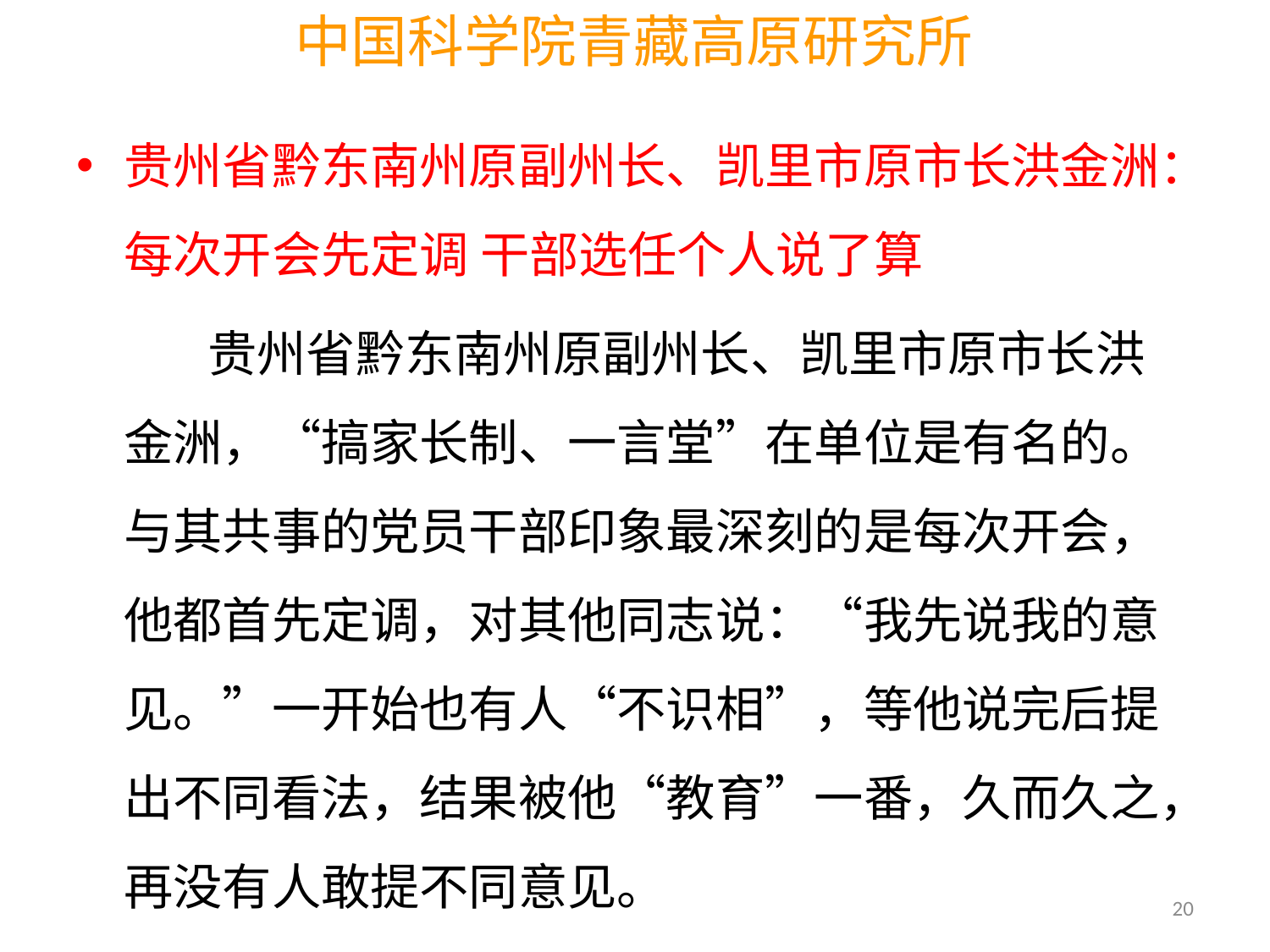

贵州省黔东南州原副州长、凯里市原市长洪金洲：每次开会先定调 干部选任个人说了算
　　   贵州省黔东南州原副州长、凯里市原市长洪金洲，“搞家长制、一言堂”在单位是有名的。与其共事的党员干部印象最深刻的是每次开会，他都首先定调，对其他同志说：“我先说我的意见。”一开始也有人“不识相”，等他说完后提出不同看法，结果被他“教育”一番，久而久之，再没有人敢提不同意见。
20